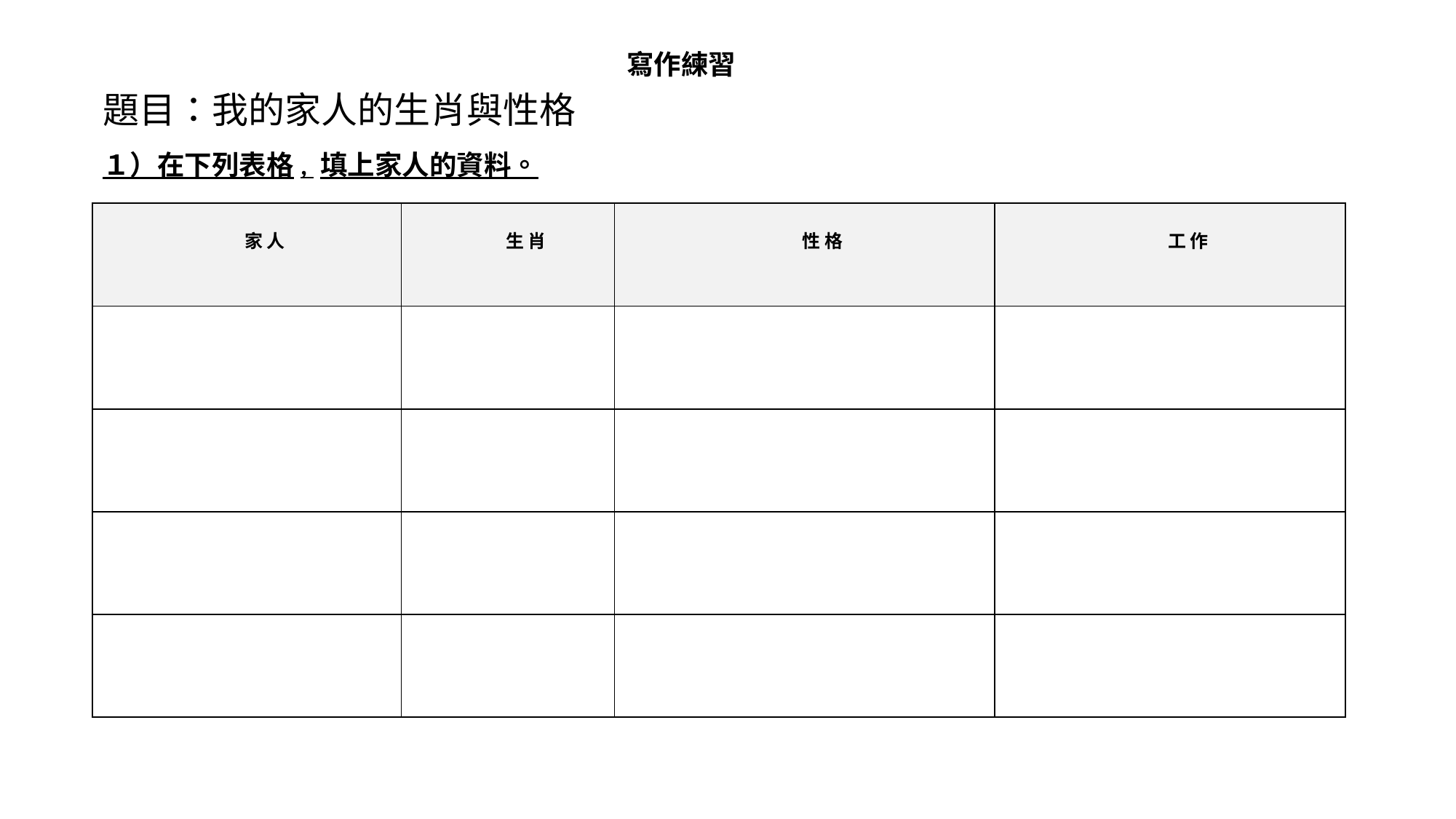

寫作練習
題目：我的家人的生肖與性格
１）在下列表格, 填上家人的資料。
| 家 人 | 生 肖 | 性 格 | 工 作 |
| --- | --- | --- | --- |
|  |  |  |  |
|  |  |  |  |
|  |  |  |  |
|  |  |  |  |